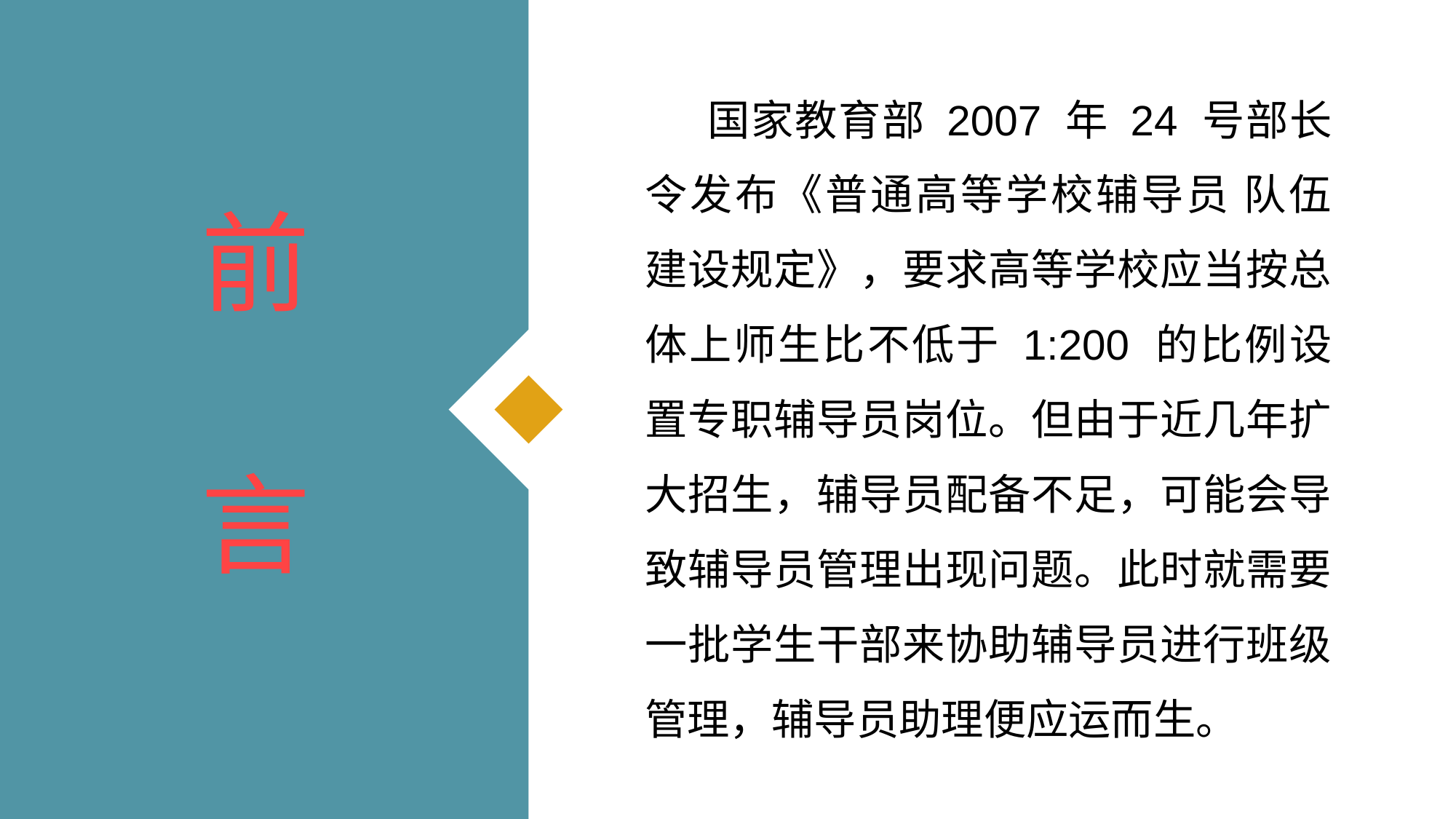

国家教育部 2007 年 24 号部长令发布《普通高等学校辅导员 队伍建设规定》，要求高等学校应当按总体上师生比不低于 1:200 的比例设置专职辅导员岗位。但由于近几年扩大招生，辅导员配备不足，可能会导致辅导员管理出现问题。此时就需要一批学生干部来协助辅导员进行班级管理，辅导员助理便应运而生。
前

言